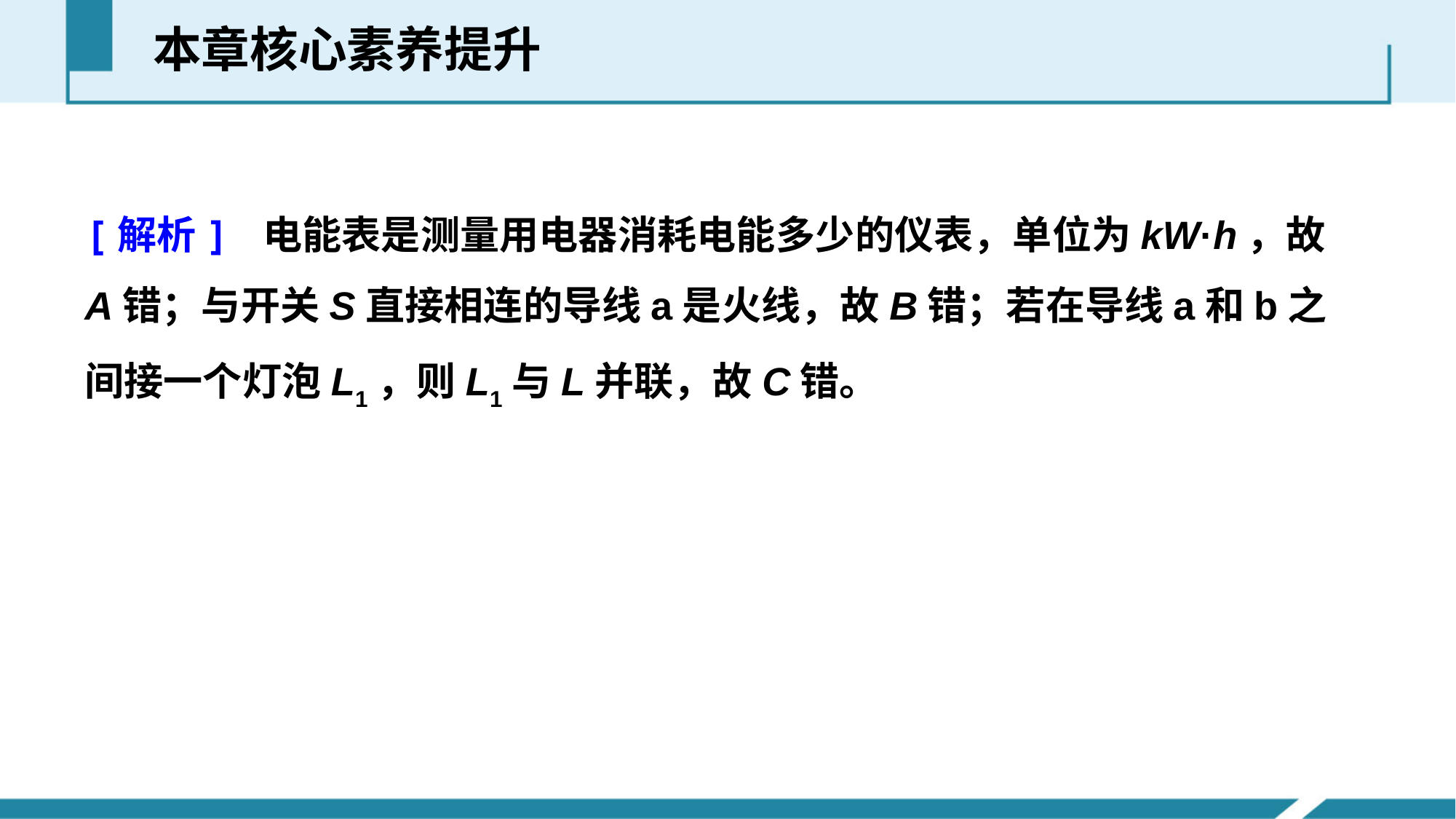

本章核心素养提升
[解析] 电能表是测量用电器消耗电能多少的仪表，单位为kW·h，故A错；与开关S直接相连的导线a是火线，故B错；若在导线a和b之间接一个灯泡L1，则L1与L并联，故C错。